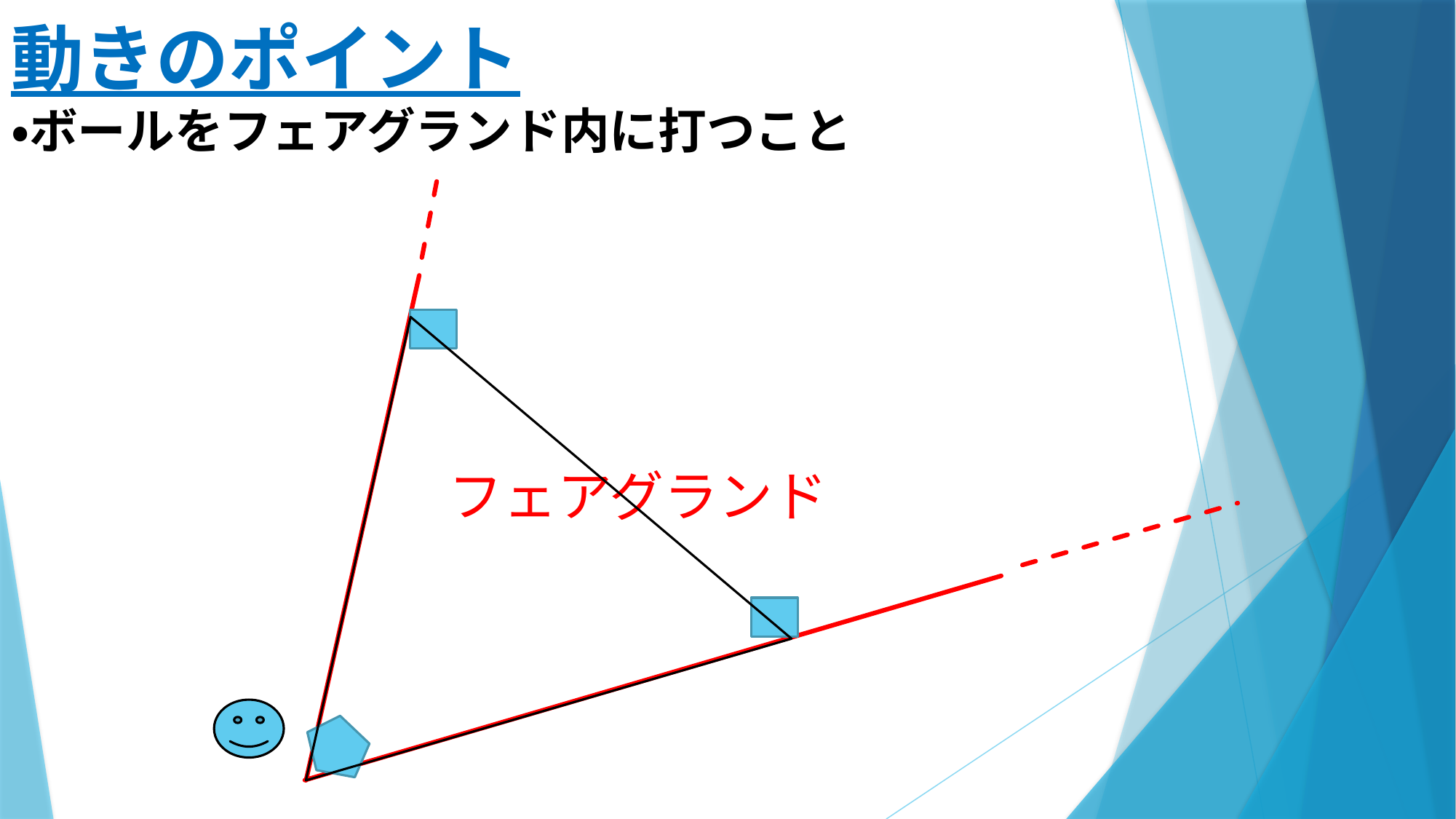

# 動きのポイント ・ボールをフェアグランド内に打つこと

フェアグランド